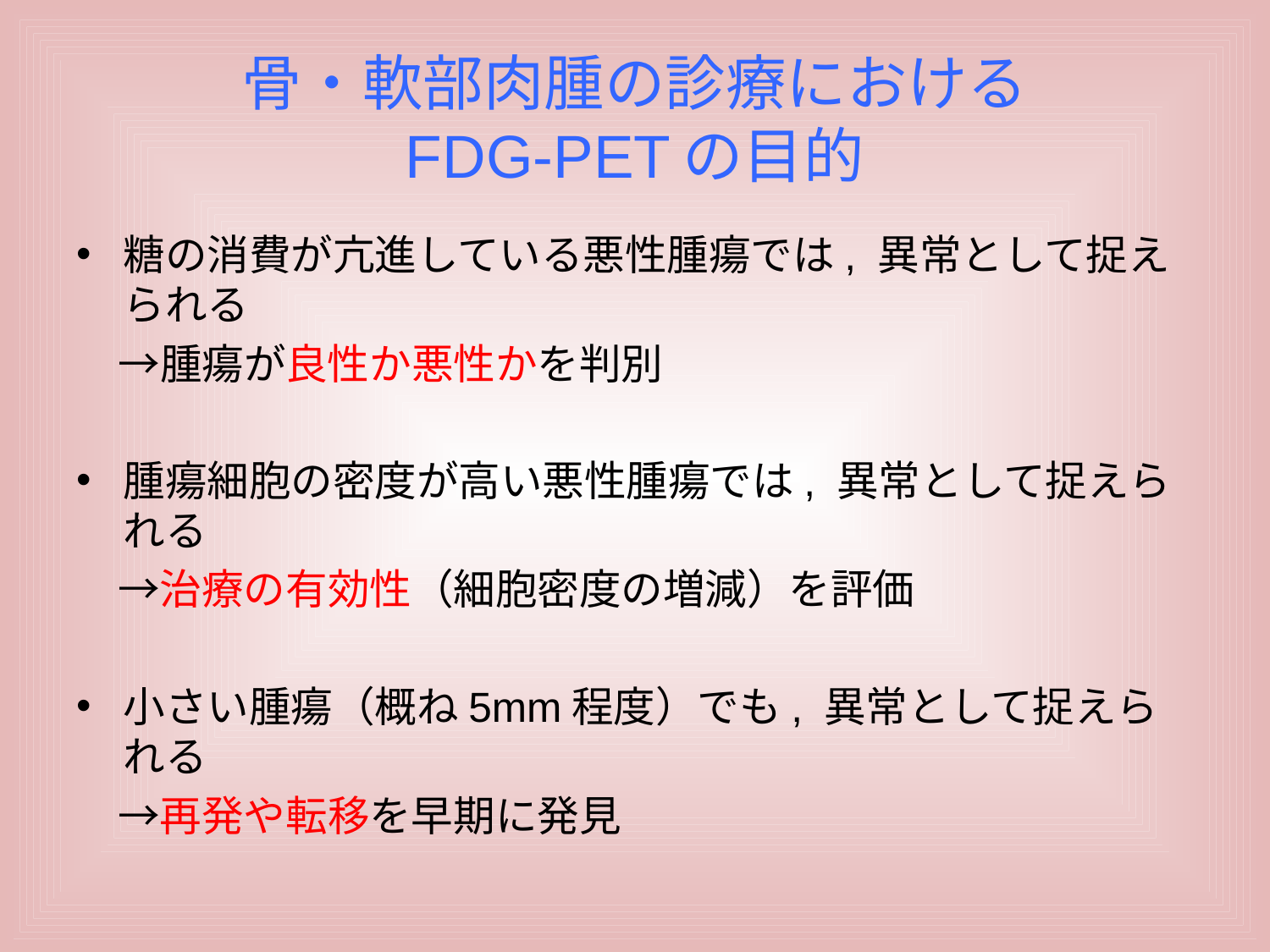

# 骨・軟部肉腫の診療における FDG-PETの目的
糖の消費が亢進している悪性腫瘍では, 異常として捉えられる
　→腫瘍が良性か悪性かを判別

腫瘍細胞の密度が高い悪性腫瘍では, 異常として捉えられる
　→治療の有効性（細胞密度の増減）を評価

小さい腫瘍（概ね5mm程度）でも, 異常として捉えられる
　→再発や転移を早期に発見